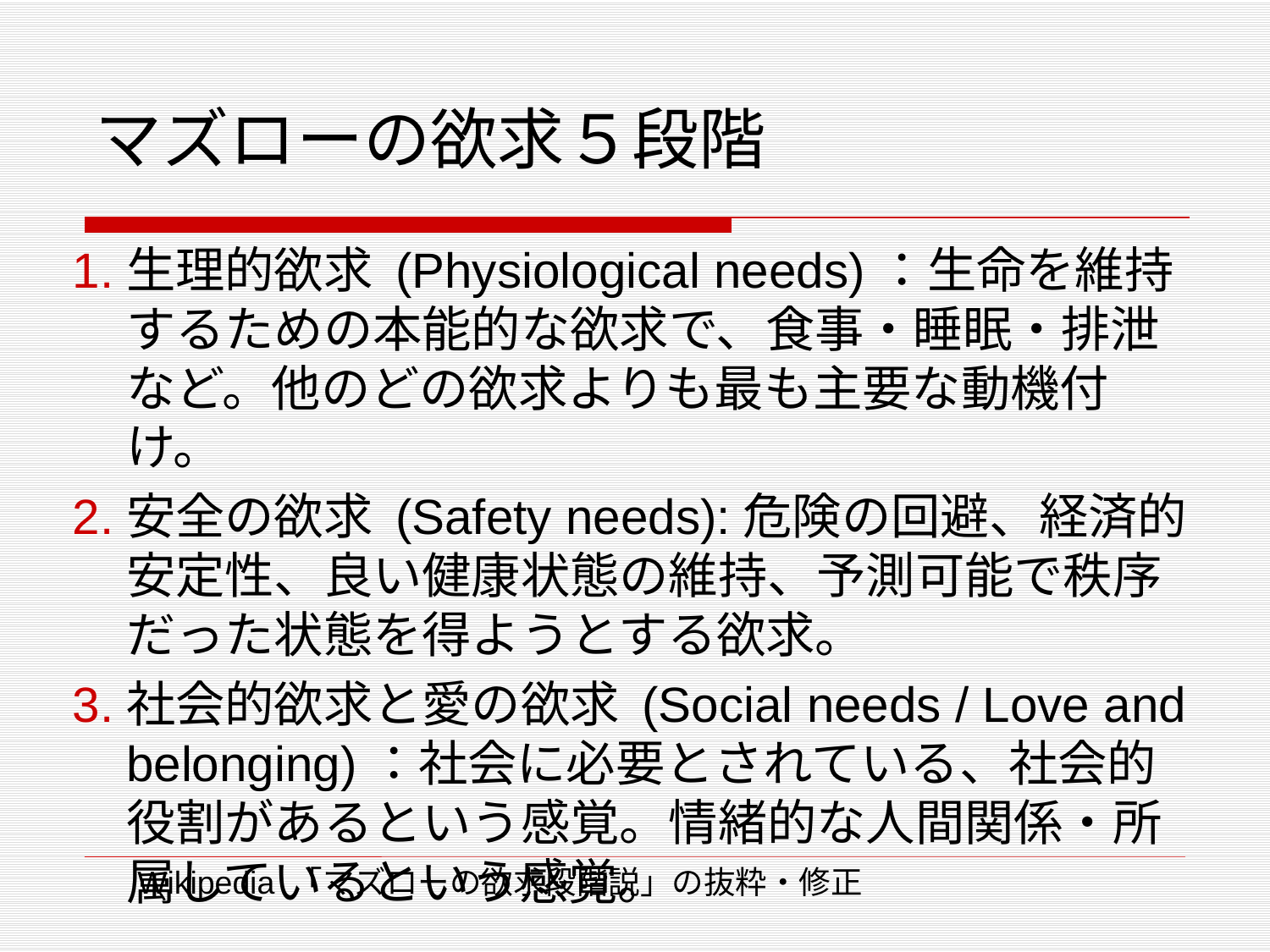

# マズローの欲求５段階
生理的欲求 (Physiological needs)：生命を維持するための本能的な欲求で、食事・睡眠・排泄など。他のどの欲求よりも最も主要な動機付け。
安全の欲求 (Safety needs):危険の回避、経済的安定性、良い健康状態の維持、予測可能で秩序だった状態を得ようとする欲求。
社会的欲求と愛の欲求 (Social needs / Love and belonging)：社会に必要とされている、社会的役割があるという感覚。情緒的な人間関係・所属しているという感覚。
Wikipedia 「マズローの欲求段階説」の抜粋・修正